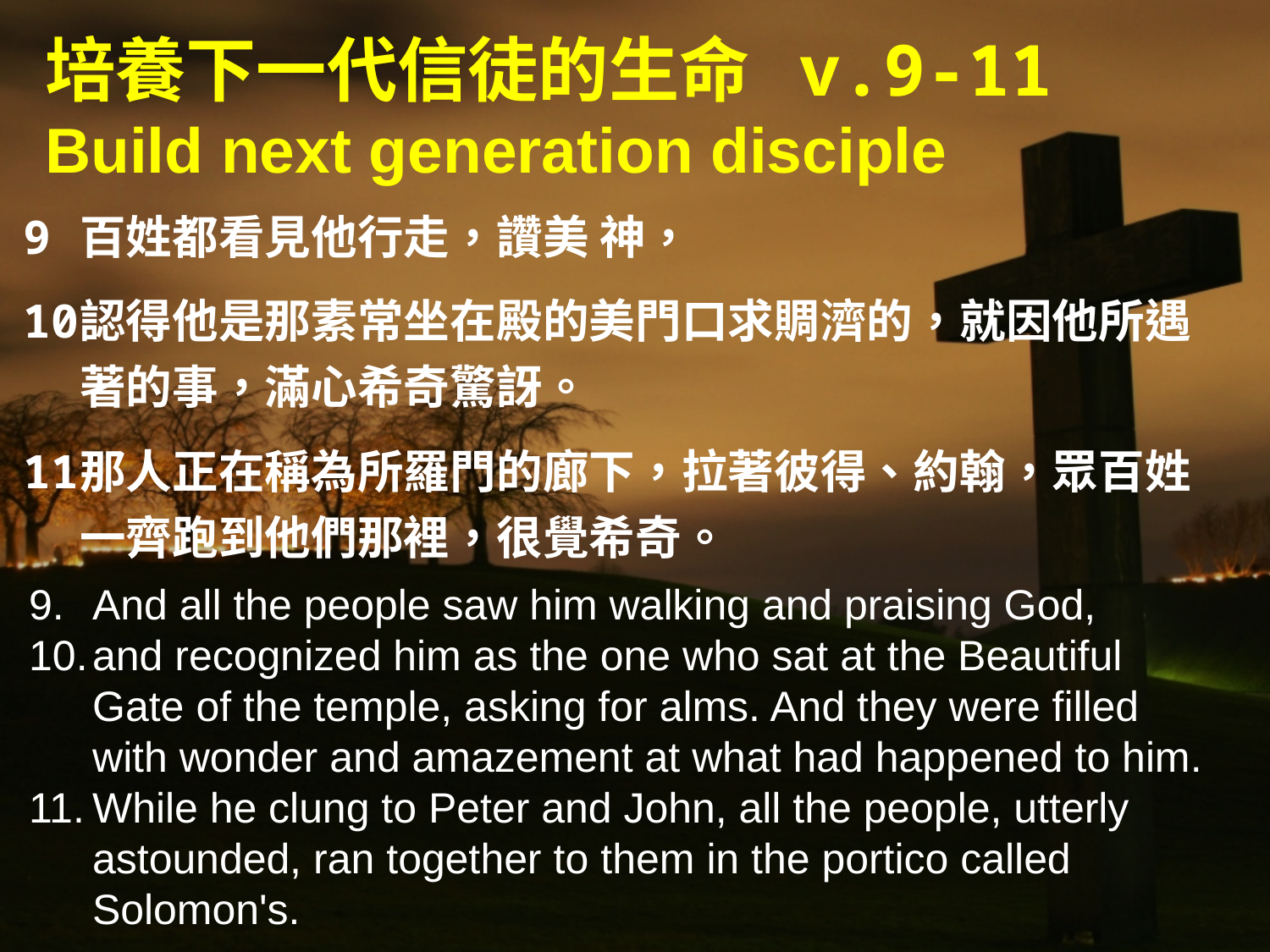

# 培養下一代信徒的生命  v.9-11 Build next generation disciple
9	百姓都看見他行走，讚美 神，
10	認得他是那素常坐在殿的美門口求賙濟的，就因他所遇著的事，滿心希奇驚訝。
11	那人正在稱為所羅門的廊下，拉著彼得、約翰，眾百姓一齊跑到他們那裡，很覺希奇。
And all the people saw him walking and praising God,
and recognized him as the one who sat at the Beautiful Gate of the temple, asking for alms. And they were filled with wonder and amazement at what had happened to him.
While he clung to Peter and John, all the people, utterly astounded, ran together to them in the portico called Solomon's.